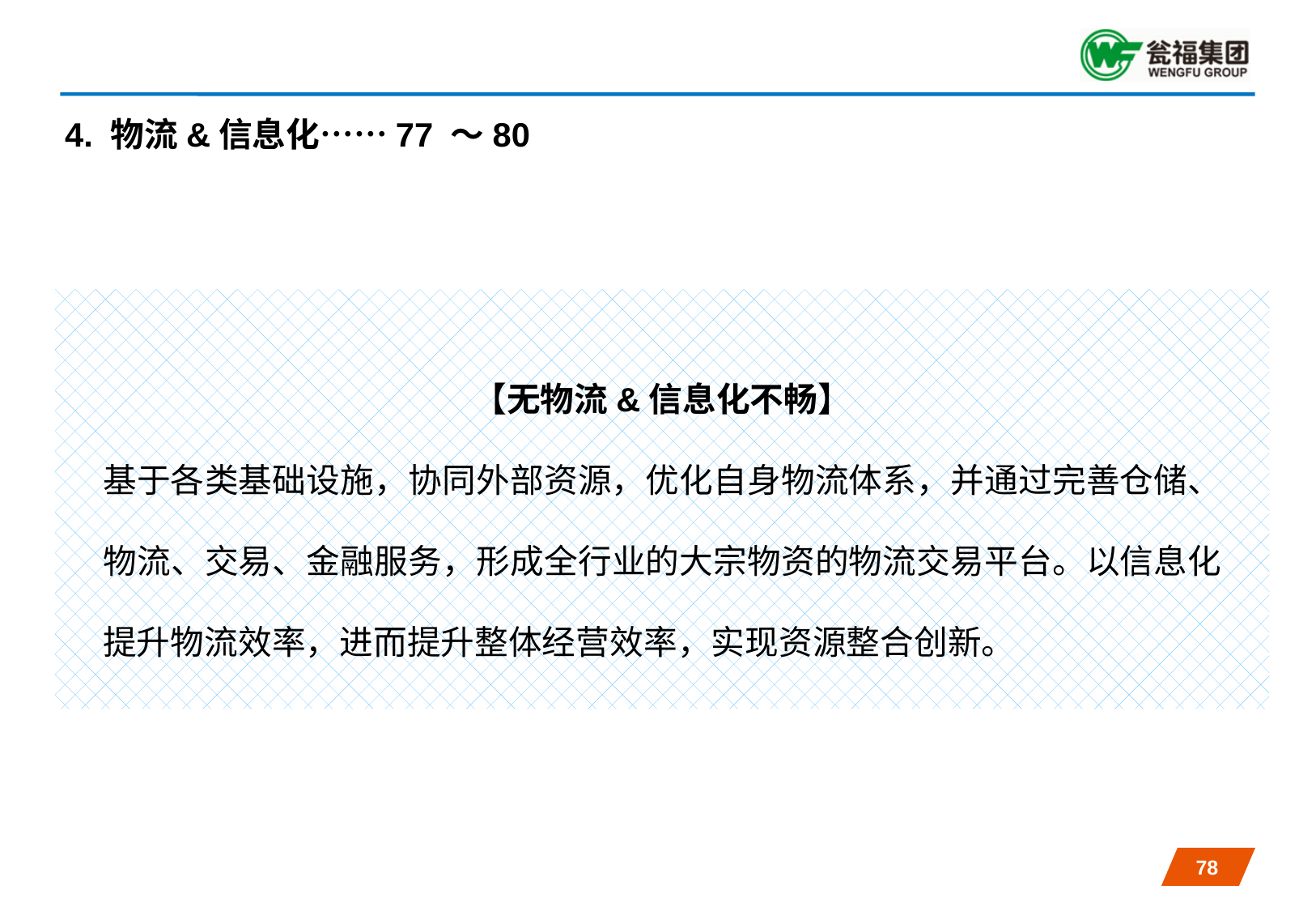

# 4. 物流&信息化……77 ～80
【无物流&信息化不畅】
基于各类基础设施，协同外部资源，优化自身物流体系，并通过完善仓储、物流、交易、金融服务，形成全行业的大宗物资的物流交易平台。以信息化提升物流效率，进而提升整体经营效率，实现资源整合创新。